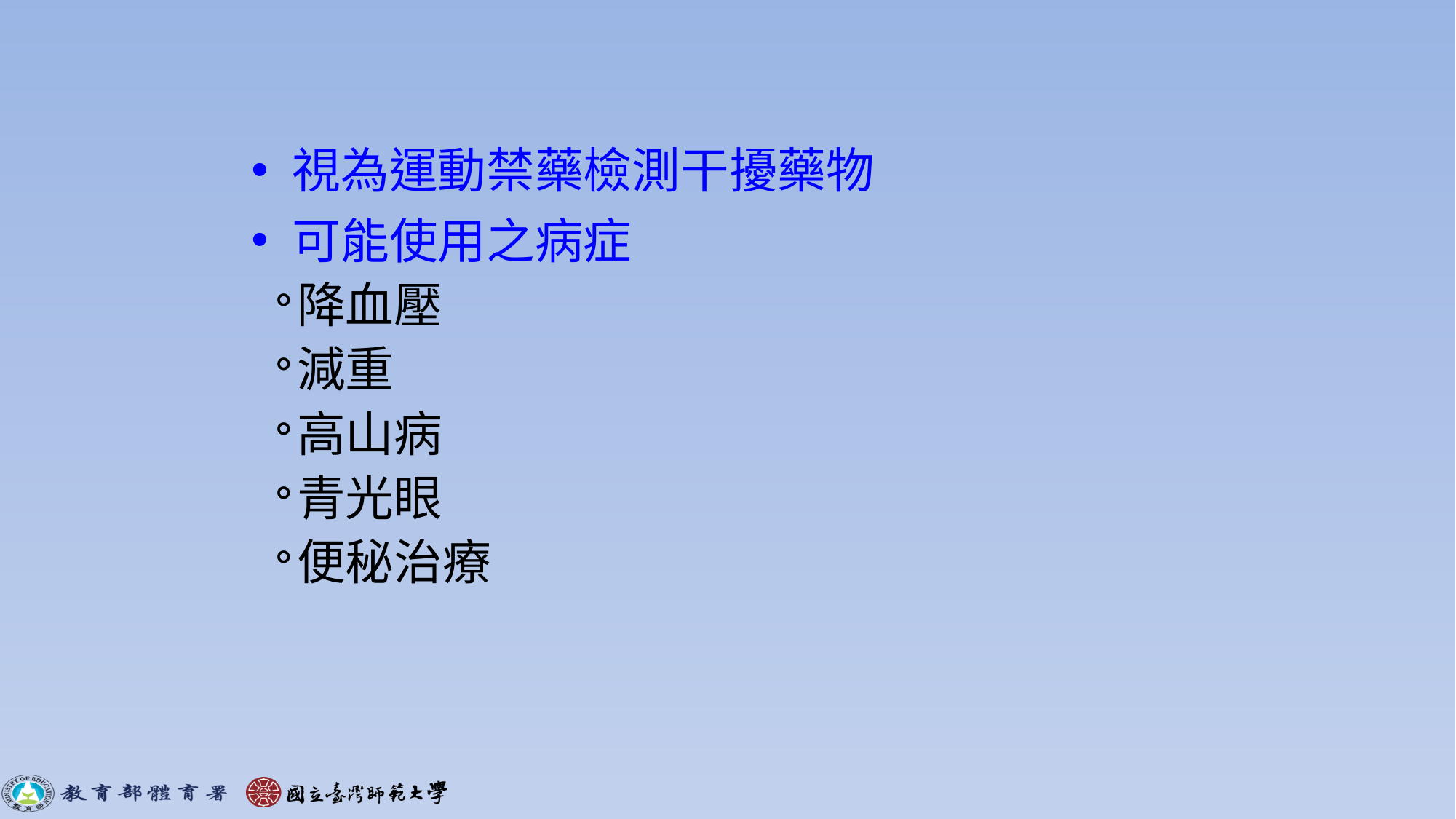

視為運動禁藥檢測干擾藥物
可能使用之病症
降血壓
減重
高山病
青光眼
便秘治療